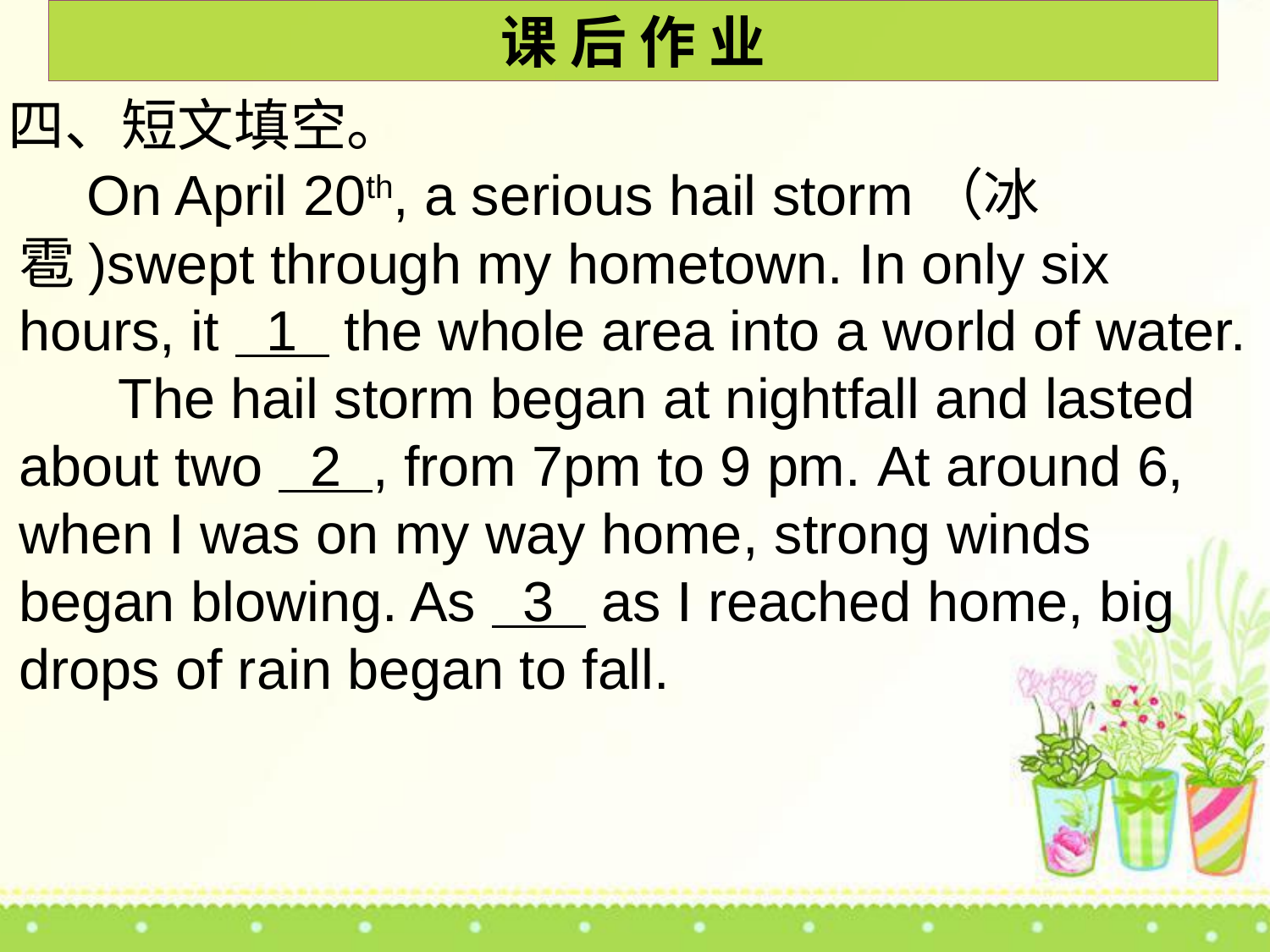

课 后 作 业
四、短文填空。
  On April 20th, a serious hail storm（冰雹)swept through my hometown. In only six hours, it   1   the whole area into a world of water.
    The hail storm began at nightfall and lasted about two   2  , from 7pm to 9 pm. At around 6, when I was on my way home, strong winds began blowing. As   3   as I reached home, big drops of rain began to fall.